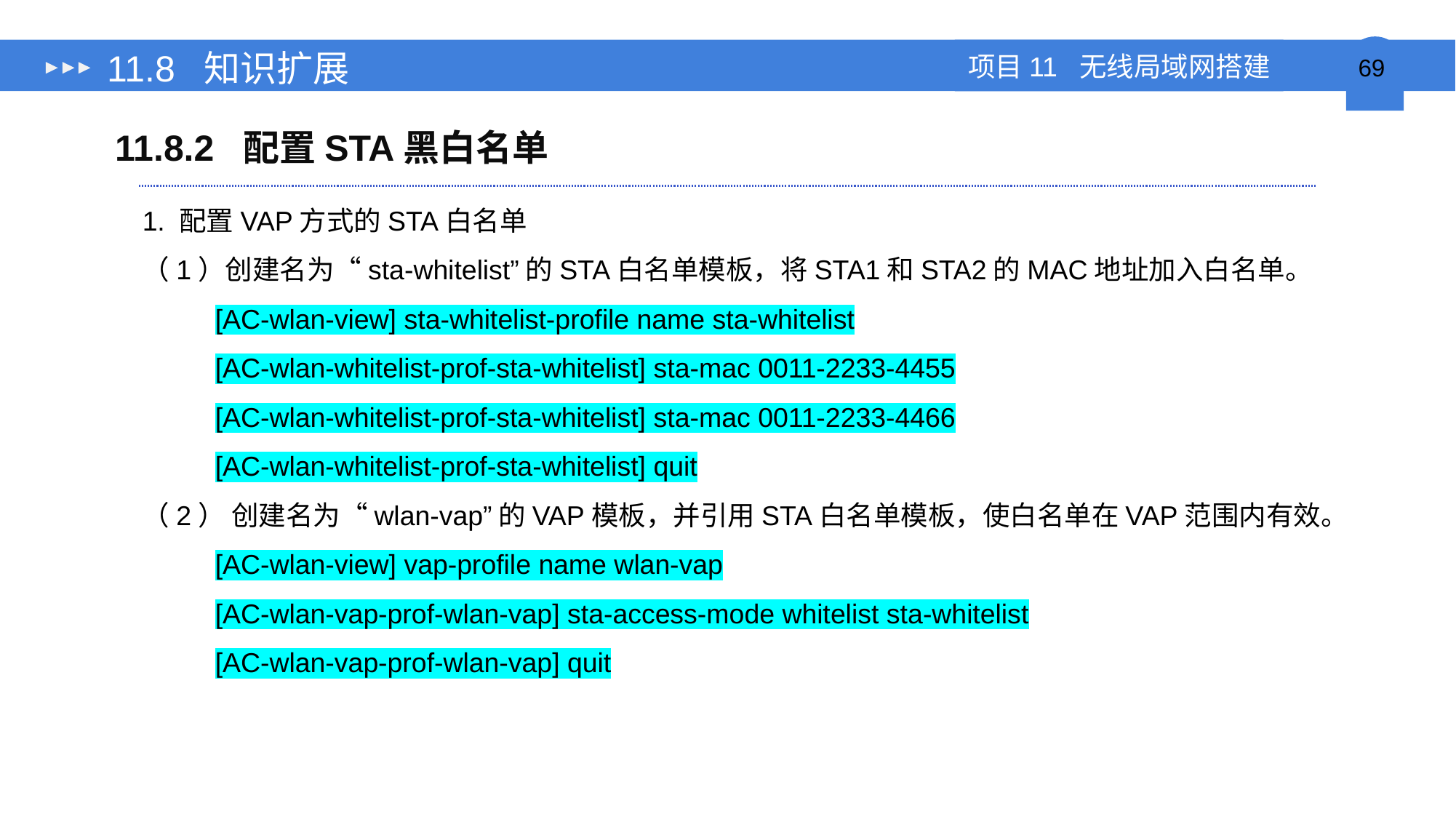

# 11.8  知识扩展
11.8.2  配置STA黑白名单
1. 配置VAP方式的STA白名单
（1）创建名为“sta-whitelist”的STA白名单模板，将STA1和STA2的MAC地址加入白名单。
[AC-wlan-view] sta-whitelist-profile name sta-whitelist
[AC-wlan-whitelist-prof-sta-whitelist] sta-mac 0011-2233-4455
[AC-wlan-whitelist-prof-sta-whitelist] sta-mac 0011-2233-4466
[AC-wlan-whitelist-prof-sta-whitelist] quit
（2） 创建名为“wlan-vap”的VAP模板，并引用STA白名单模板，使白名单在VAP范围内有效。
[AC-wlan-view] vap-profile name wlan-vap
[AC-wlan-vap-prof-wlan-vap] sta-access-mode whitelist sta-whitelist
[AC-wlan-vap-prof-wlan-vap] quit